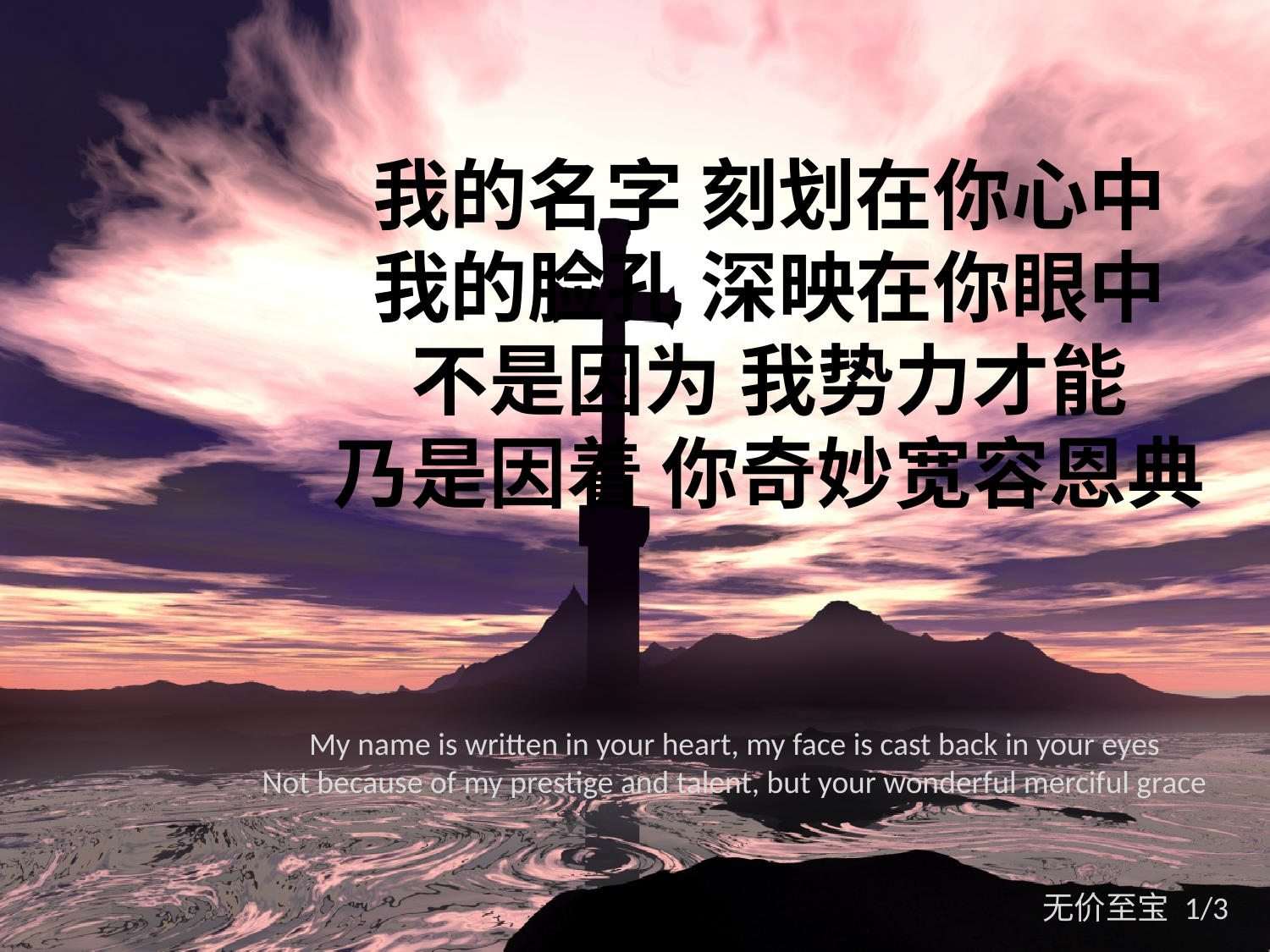

我的名字 刻划在你心中
我的脸孔 深映在你眼中
不是因为 我势力才能
乃是因着 你奇妙宽容恩典
My name is written in your heart, my face is cast back in your eyes
Not because of my prestige and talent, but your wonderful merciful grace
无价至宝 1/3